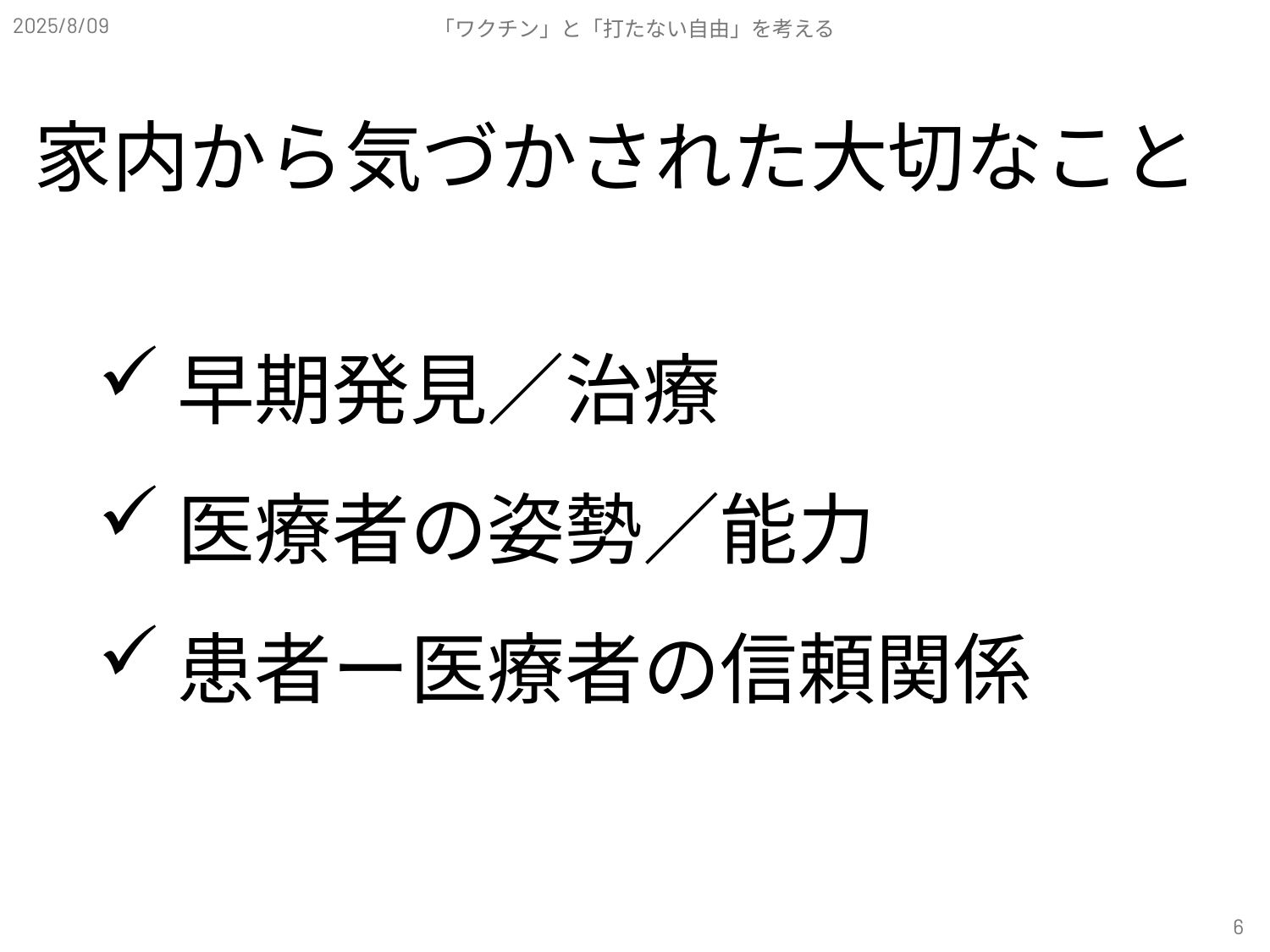

2025/8/09
「ワクチン」と「打たない自由」を考える
家内から気づかされた大切なこと

早期発見／治療
医療者の姿勢／能力
患者ー医療者の信頼関係
6